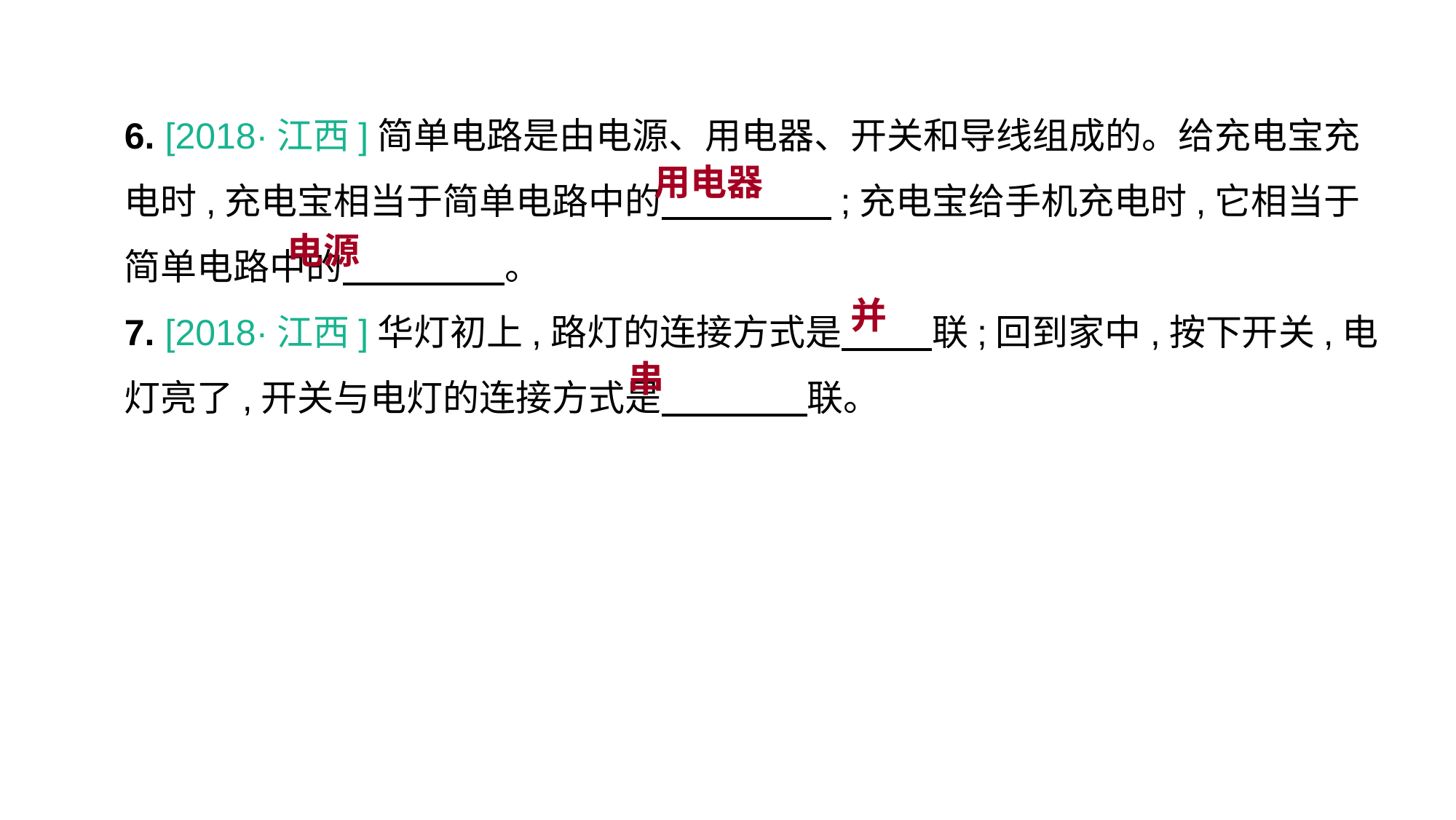

6. [2018·江西]简单电路是由电源、用电器、开关和导线组成的。给充电宝充电时,充电宝相当于简单电路中的　   　　　;充电宝给手机充电时,它相当于简单电路中的　　  　　。
7. [2018·江西]华灯初上,路灯的连接方式是           联;回到家中,按下开关,电灯亮了,开关与电灯的连接方式是　　　　联。
用电器
电源
并
串